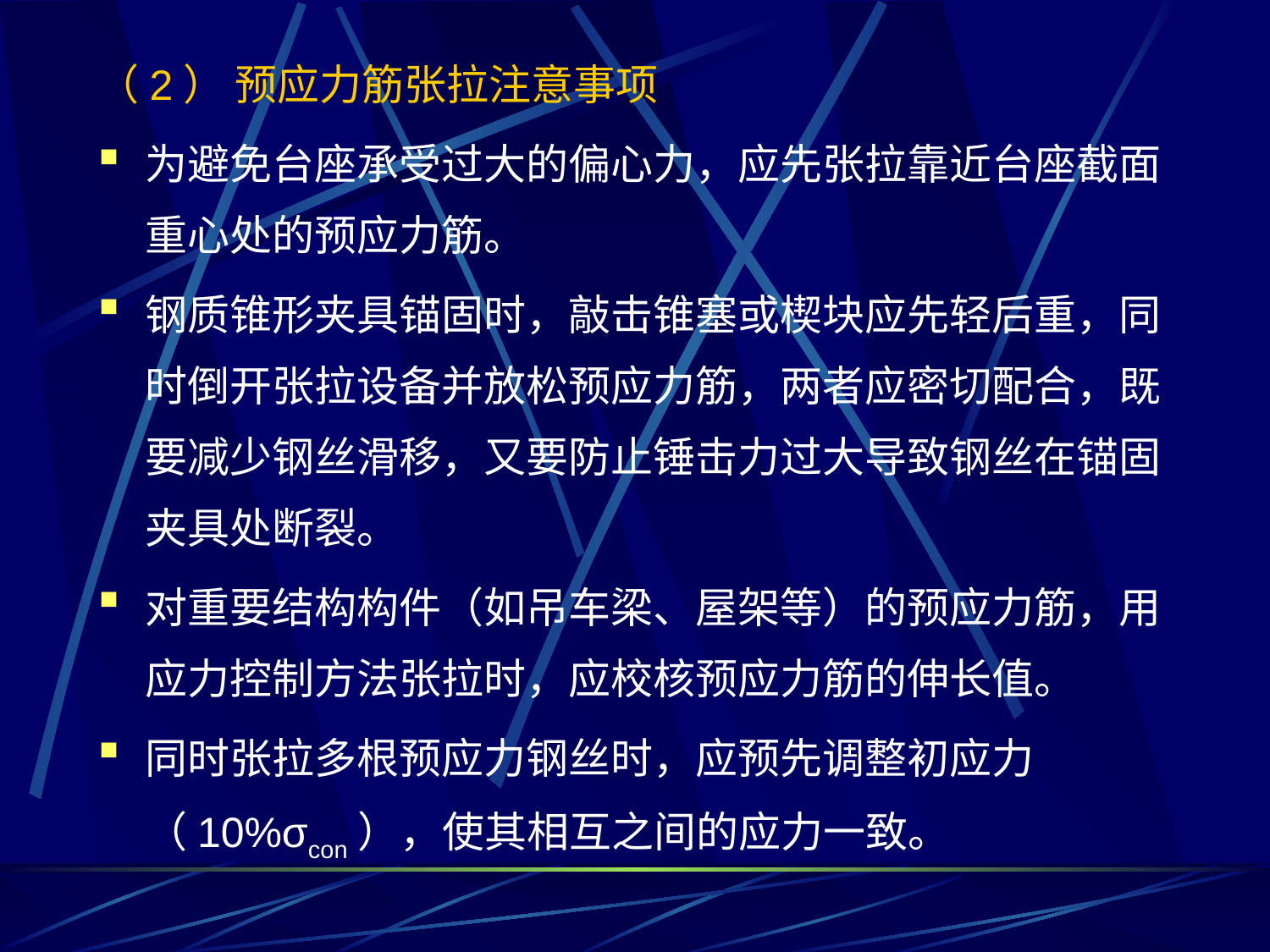

（2） 预应力筋张拉注意事项
为避免台座承受过大的偏心力，应先张拉靠近台座截面重心处的预应力筋。
钢质锥形夹具锚固时，敲击锥塞或楔块应先轻后重，同时倒开张拉设备并放松预应力筋，两者应密切配合，既要减少钢丝滑移，又要防止锤击力过大导致钢丝在锚固夹具处断裂。
对重要结构构件（如吊车梁、屋架等）的预应力筋，用应力控制方法张拉时，应校核预应力筋的伸长值。
同时张拉多根预应力钢丝时，应预先调整初应力（10%σcon），使其相互之间的应力一致。